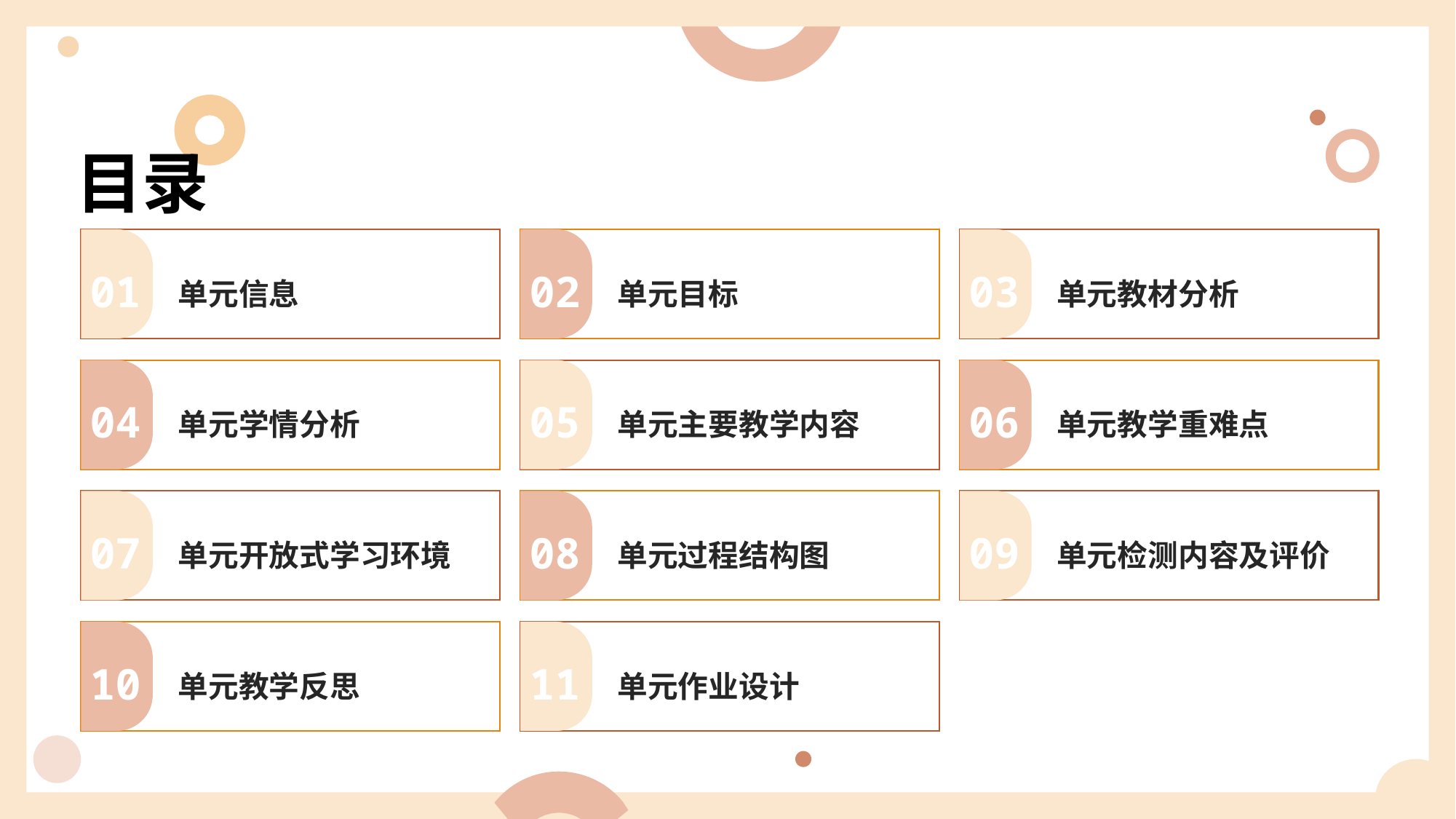

目录

单元信息
单元目标
单元教材分析

01
02
03

单元学情分析
单元主要教学内容
单元教学重难点

04
05
06

单元开放式学习环境
单元过程结构图
单元检测内容及评价

07
08
09

单元教学反思
单元作业设计

10
11